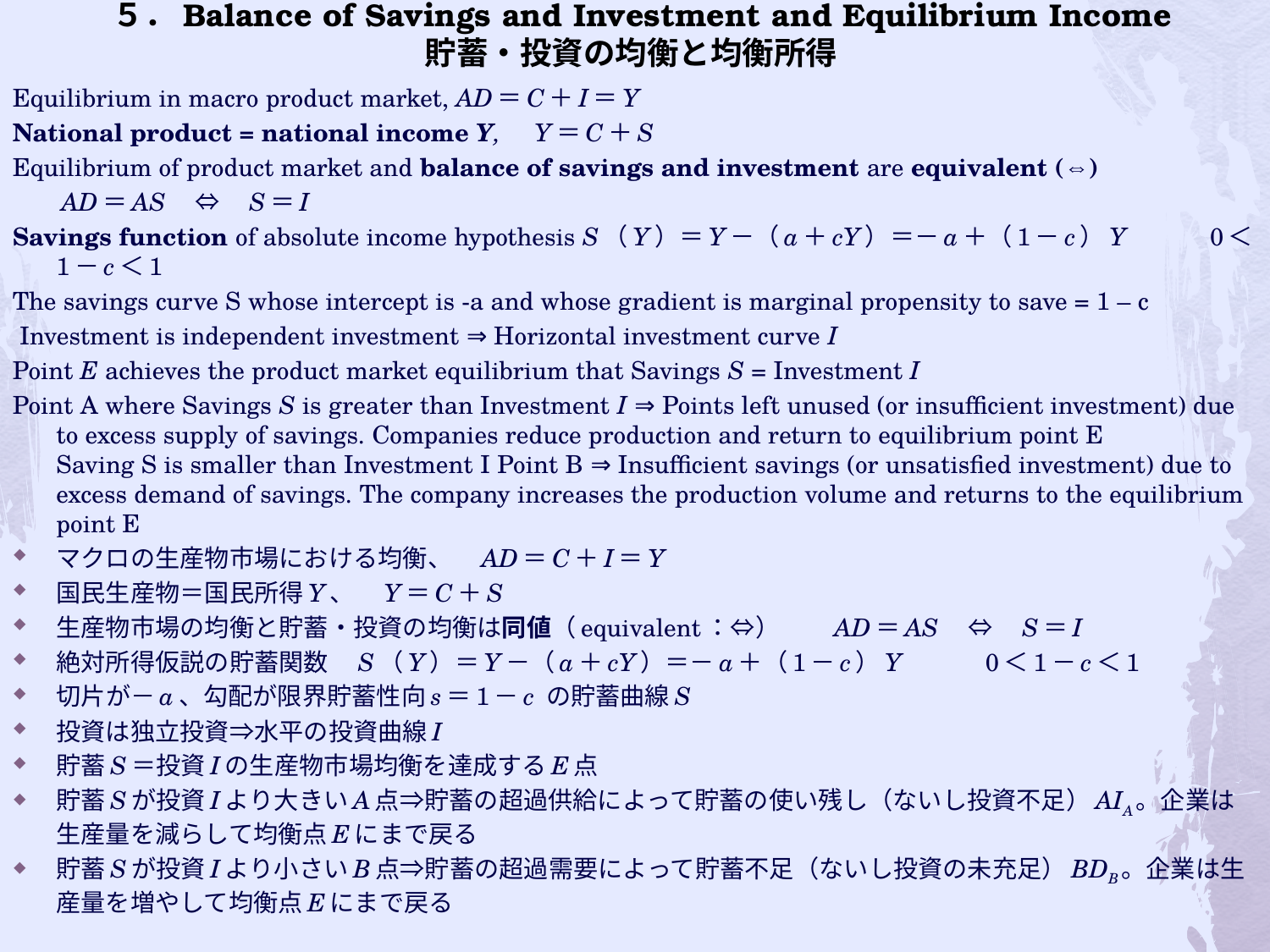

# ５．Balance of Savings and Investment and Equilibrium Income 貯蓄・投資の均衡と均衡所得
Equilibrium in macro product market, AD＝C＋I＝Y
National product = national income Y,　Y＝C＋S
Equilibrium of product market and balance of savings and investment are equivalent (⇔)
       AD＝AS　⇔　S＝I
Savings function of absolute income hypothesis S（Y）＝Y－（a＋cY）＝－a＋（1－c）Y　　　0＜1－c＜1
The savings curve S whose intercept is -a and whose gradient is marginal propensity to save = 1 – c
 Investment is independent investment ⇒ Horizontal investment curve I
Point E achieves the product market equilibrium that Savings S = Investment I
Point A where Savings S is greater than Investment I ⇒ Points left unused (or insufficient investment) due to excess supply of savings. Companies reduce production and return to equilibrium point E
Saving S is smaller than Investment I Point B ⇒ Insufficient savings (or unsatisfied investment) due to excess demand of savings. The company increases the production volume and returns to the equilibrium point E
マクロの生産物市場における均衡、　AD＝C＋I＝Y
国民生産物＝国民所得Y、　Y＝C＋S
生産物市場の均衡と貯蓄・投資の均衡は同値（equivalent：⇔）　　AD＝AS　⇔　S＝I
絶対所得仮説の貯蓄関数　S（Y）＝Y－（a＋cY）＝－a＋（1－c）Y　　　0＜1－c＜1
切片が－a、勾配が限界貯蓄性向s＝1－c の貯蓄曲線S
投資は独立投資⇒水平の投資曲線I
貯蓄S＝投資Iの生産物市場均衡を達成するE点
貯蓄Sが投資Iより大きいA点⇒貯蓄の超過供給によって貯蓄の使い残し（ないし投資不足）AIA。企業は生産量を減らして均衡点Eにまで戻る
貯蓄Sが投資Iより小さいB点⇒貯蓄の超過需要によって貯蓄不足（ないし投資の未充足）BDB。企業は生産量を増やして均衡点Eにまで戻る